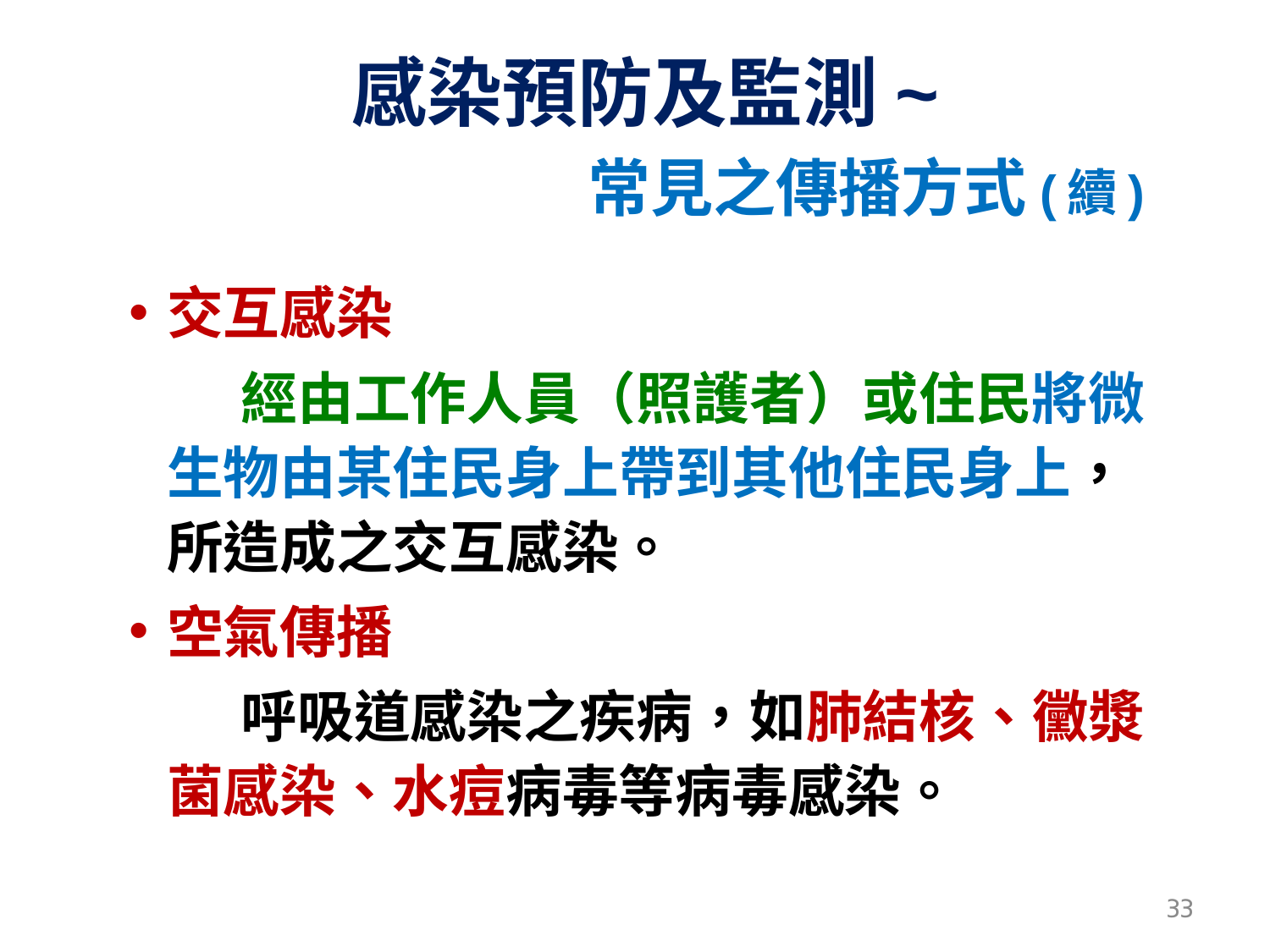

# 感染預防及監測~ 常見之傳播方式(續)
交互感染
經由工作人員（照護者）或住民將微生物由某住民身上帶到其他住民身上，所造成之交互感染。
空氣傳播
呼吸道感染之疾病，如肺結核、黴漿菌感染、水痘病毒等病毒感染。
33